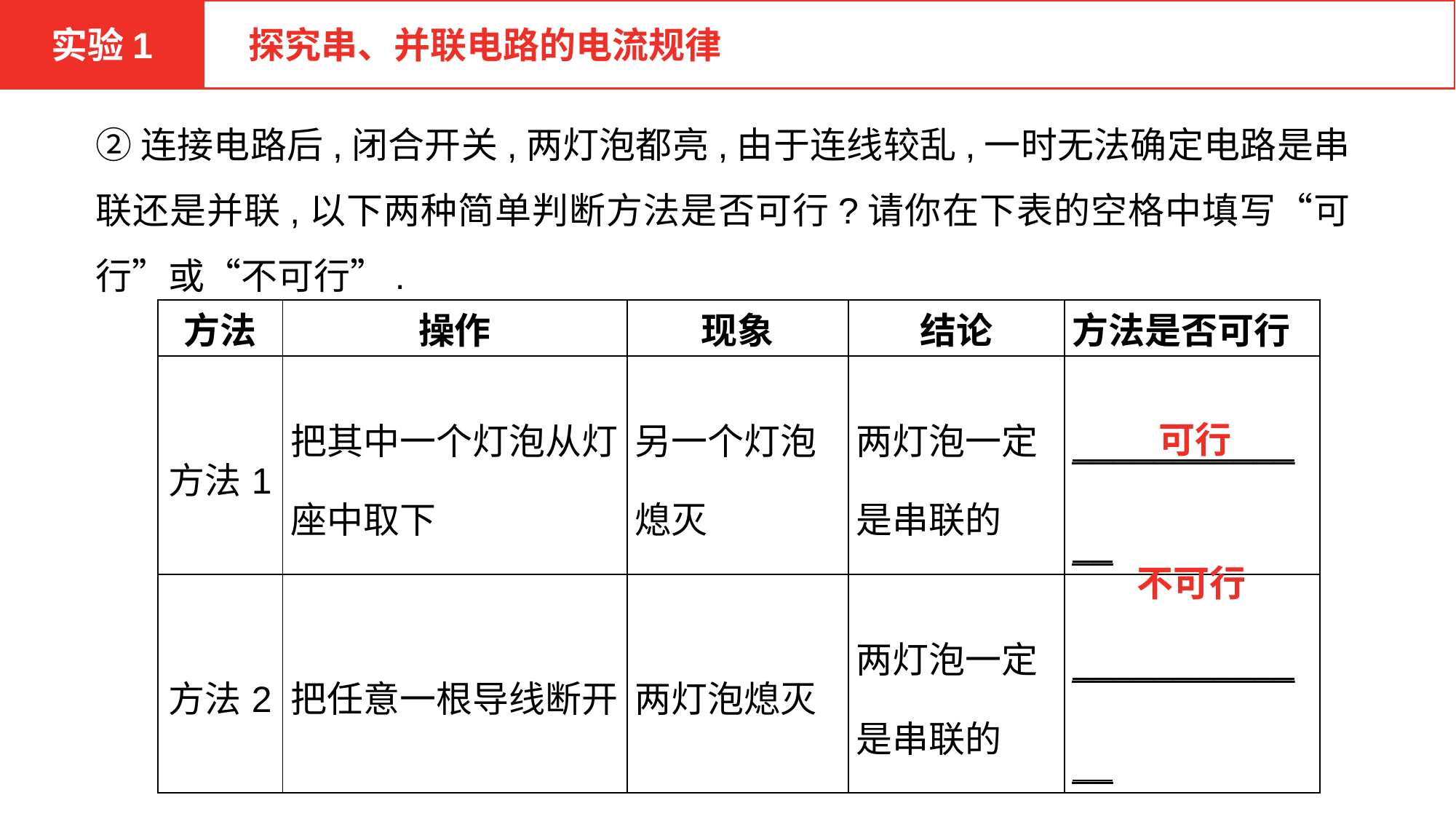

实验1
  探究串、并联电路的电流规律
②连接电路后,闭合开关,两灯泡都亮,由于连线较乱,一时无法确定电路是串联还是并联,以下两种简单判断方法是否可行?请你在下表的空格中填写“可行”或“不可行”.
| 方法 | 操作 | 现象 | 结论 | 方法是否可行 |
| --- | --- | --- | --- | --- |
| 方法1 | 把其中一个灯泡从灯座中取下 | 另一个灯泡熄灭 | 两灯泡一定是串联的 | \_\_\_\_\_\_\_\_\_\_\_\_\_ |
| 方法2 | 把任意一根导线断开 | 两灯泡熄灭 | 两灯泡一定是串联的 | \_\_\_\_\_\_\_\_\_\_\_\_\_ |
可行
不可行